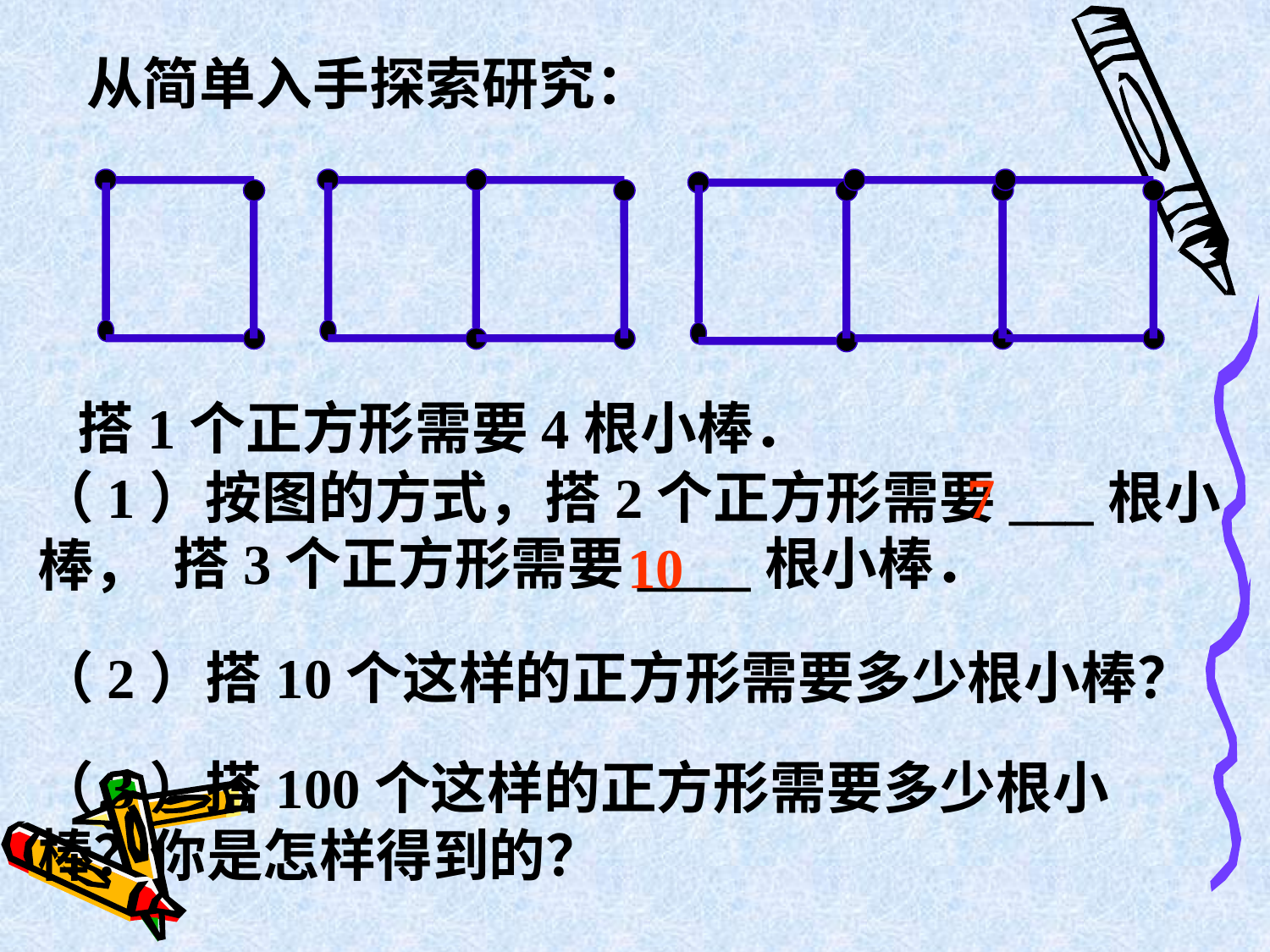

从简单入手探索研究：

搭1个正方形需要4根小棒．

搭3个正方形需要____根小棒．
（1）按图的方式，搭2个正方形需要___根小棒，
7
10
（2）搭10个这样的正方形需要多少根小棒？
（3）搭100个这样的正方形需要多少根小棒？你是怎样得到的？